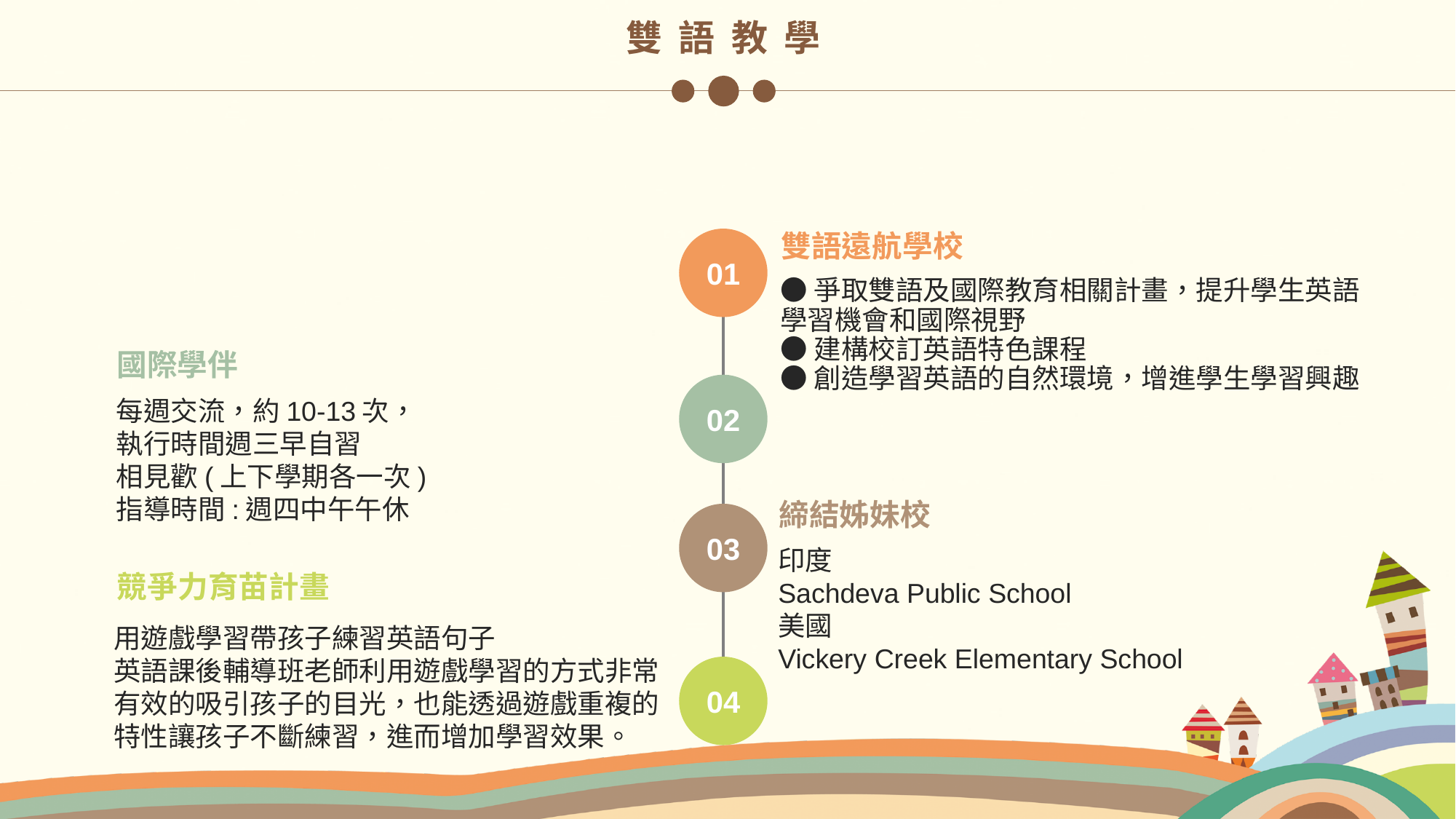

雙  語  教  學
雙語遠航學校
01
●爭取雙語及國際教育相關計畫，提升學生英語學習機會和國際視野
●建構校訂英語特色課程
●創造學習英語的自然環境，增進學生學習興趣

國際學伴
02
每週交流，約10-13次，
執行時間週三早自習
相見歡(上下學期各一次)
指導時間:週四中午午休
締結姊妹校
03
印度
Sachdeva Public School
美國
Vickery Creek Elementary School
競爭力育苗計畫
用遊戲學習帶孩子練習英語句子
英語課後輔導班老師利用遊戲學習的方式非常有效的吸引孩子的目光，也能透過遊戲重複的特性讓孩子不斷練習，進而增加學習效果。
04